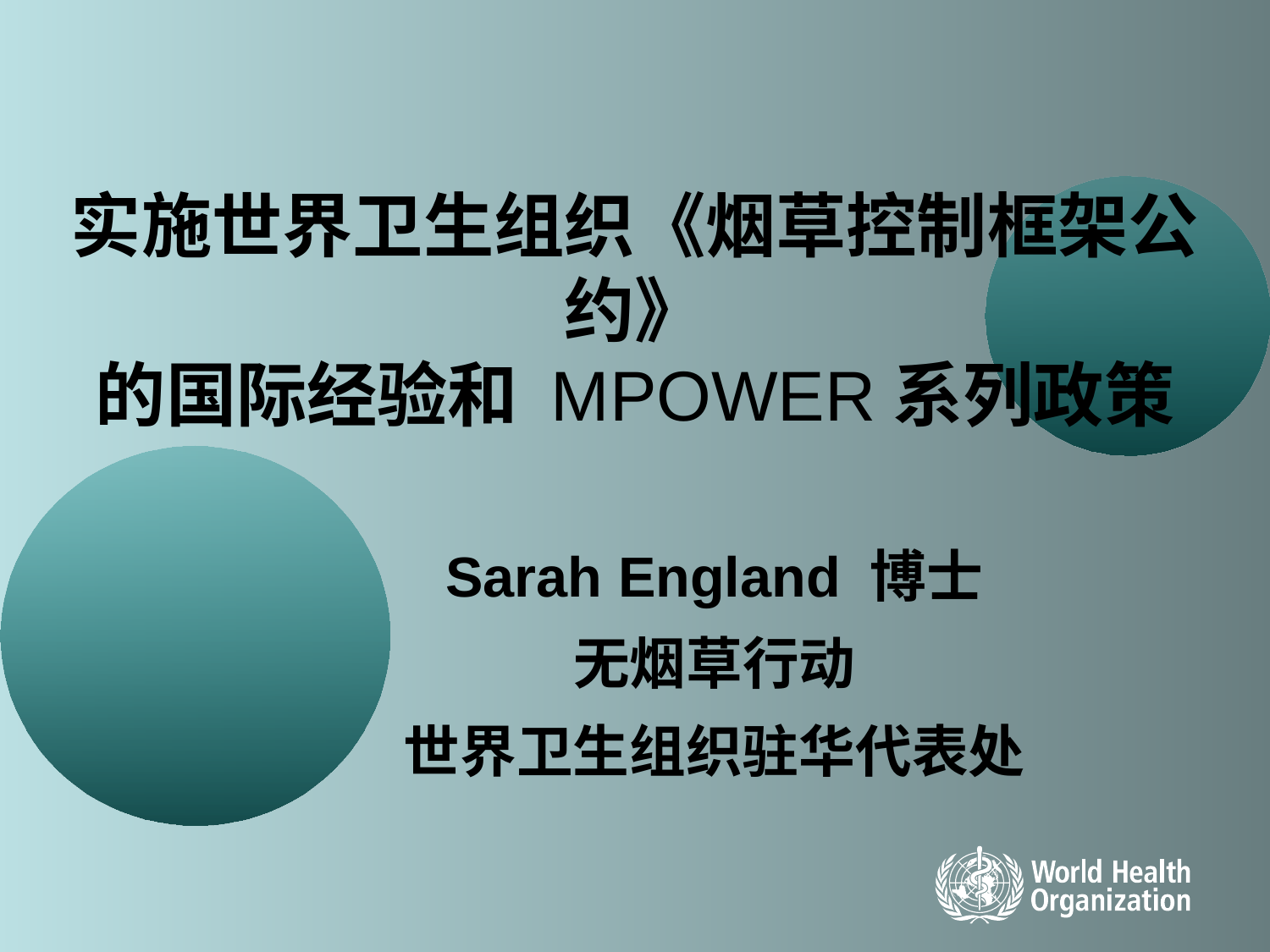

实施世界卫生组织《烟草控制框架公约》
的国际经验和 MPOWER系列政策

Sarah England 博士
无烟草行动
世界卫生组织驻华代表处